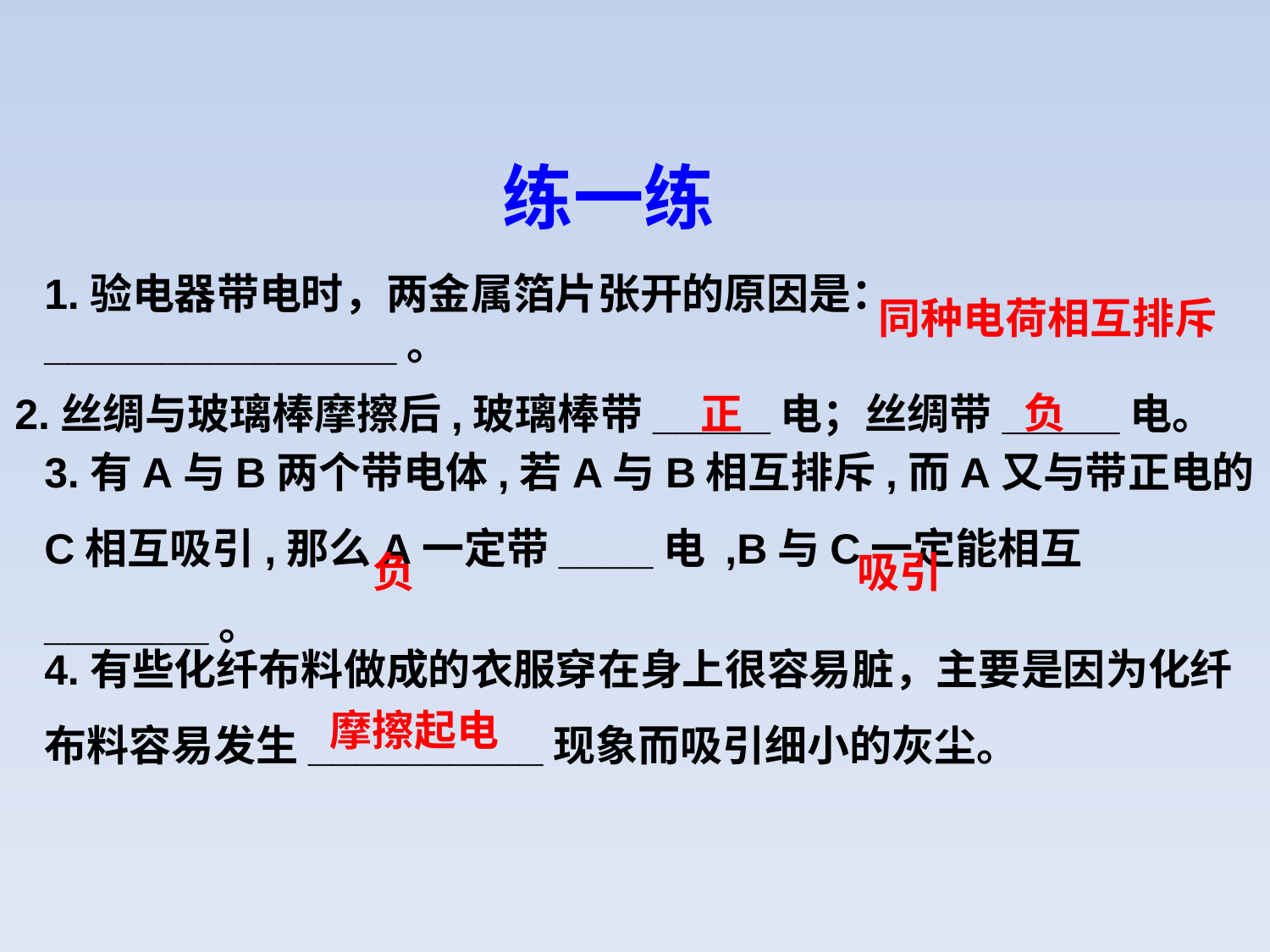

练一练
同种电荷相互排斥
1.验电器带电时，两金属箔片张开的原因是：_______________。
负
2.丝绸与玻璃棒摩擦后,玻璃棒带_____电；丝绸带_____电。
正
3.有A与B两个带电体,若A与B相互排斥,而A又与带正电的C相互吸引,那么A一定带____电 ,B与C一定能相互_______。
吸引
负
4.有些化纤布料做成的衣服穿在身上很容易脏，主要是因为化纤布料容易发生__________现象而吸引细小的灰尘。

摩擦起电